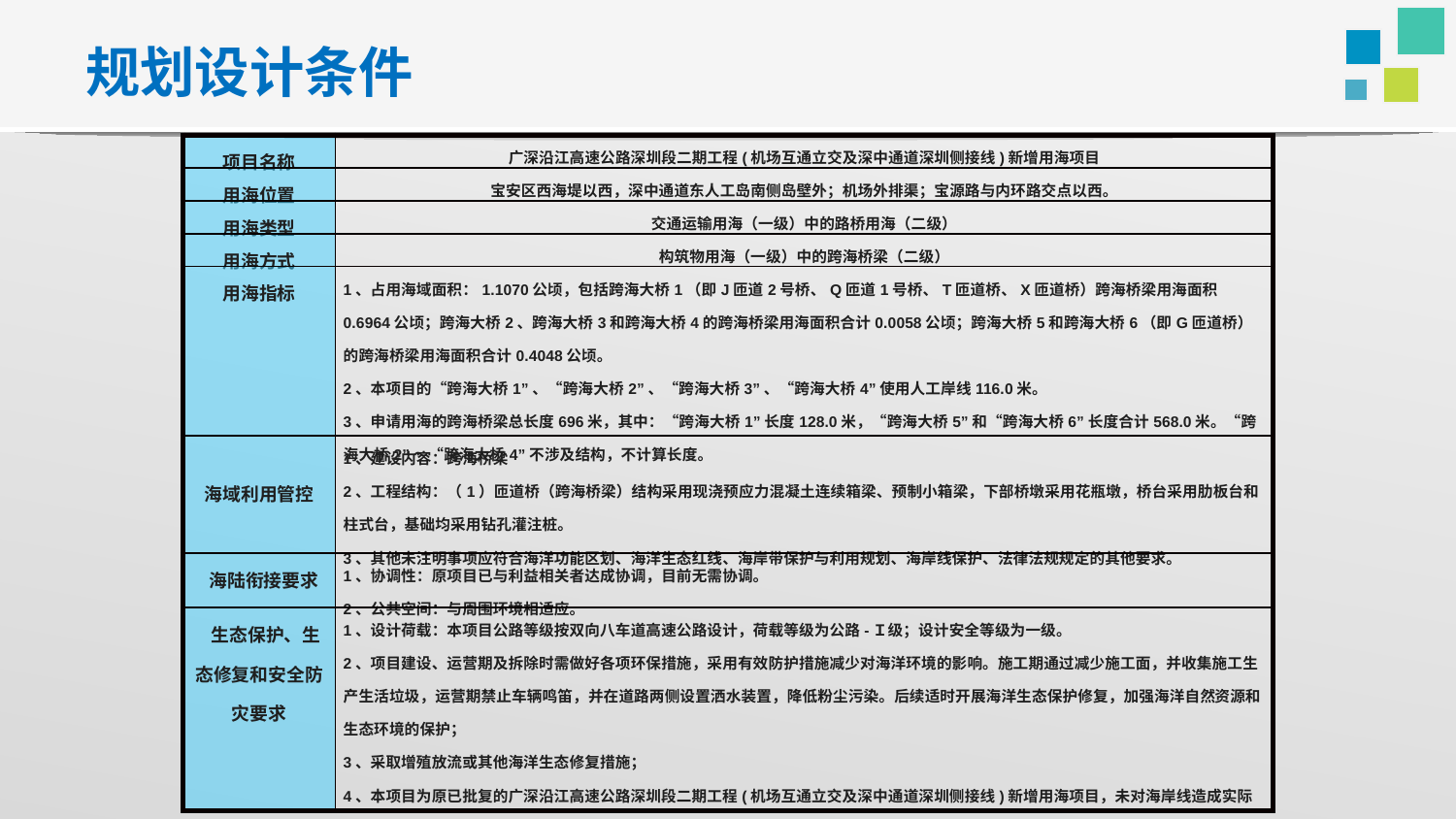

规划设计条件
| 项目名称 | 广深沿江高速公路深圳段二期工程(机场互通立交及深中通道深圳侧接线)新增用海项目 |
| --- | --- |
| 用海位置 | 宝安区西海堤以西，深中通道东人工岛南侧岛壁外；机场外排渠；宝源路与内环路交点以西。 |
| 用海类型 | 交通运输用海（一级）中的路桥用海（二级） |
| 用海方式 | 构筑物用海（一级）中的跨海桥梁（二级） |
| 用海指标 | 1、占用海域面积：1.1070公顷，包括跨海大桥1（即J匝道2号桥、Q匝道1号桥、T匝道桥、X匝道桥）跨海桥梁用海面积0.6964公顷；跨海大桥2、跨海大桥3和跨海大桥4的跨海桥梁用海面积合计0.0058公顷；跨海大桥5和跨海大桥6（即G匝道桥）的跨海桥梁用海面积合计0.4048公顷。 2、本项目的“跨海大桥1”、“跨海大桥2”、“跨海大桥3”、“跨海大桥4”使用人工岸线116.0米。 3、申请用海的跨海桥梁总长度696米，其中：“跨海大桥1”长度128.0米，“跨海大桥5”和“跨海大桥6”长度合计568.0米。“跨海大桥2”～“跨海大桥4”不涉及结构，不计算长度。 |
| 海域利用管控 | 1、建设内容：跨海桥梁 2、工程结构：（1）匝道桥（跨海桥梁）结构采用现浇预应力混凝土连续箱梁、预制小箱梁，下部桥墩采用花瓶墩，桥台采用肋板台和柱式台，基础均采用钻孔灌注桩。 3、其他未注明事项应符合海洋功能区划、海洋生态红线、海岸带保护与利用规划、海岸线保护、法律法规规定的其他要求。 |
| 海陆衔接要求 | 1、协调性：原项目已与利益相关者达成协调，目前无需协调。 2、公共空间：与周围环境相适应。 |
| 生态保护、生态修复和安全防灾要求 | 1、设计荷载：本项目公路等级按双向八车道高速公路设计，荷载等级为公路-Ｉ级；设计安全等级为一级。 2、项目建设、运营期及拆除时需做好各项环保措施，采用有效防护措施减少对海洋环境的影响。施工期通过减少施工面，并收集施工生产生活垃圾，运营期禁止车辆鸣笛，并在道路两侧设置洒水装置，降低粉尘污染。后续适时开展海洋生态保护修复，加强海洋自然资源和生态环境的保护； 3、采取增殖放流或其他海洋生态修复措施； 4、本项目为原已批复的广深沿江高速公路深圳段二期工程(机场互通立交及深中通道深圳侧接线)新增用海项目，未对海岸线造成实际利用，未改变岸线现状及其生态功能，无需实施岸线占补。 |